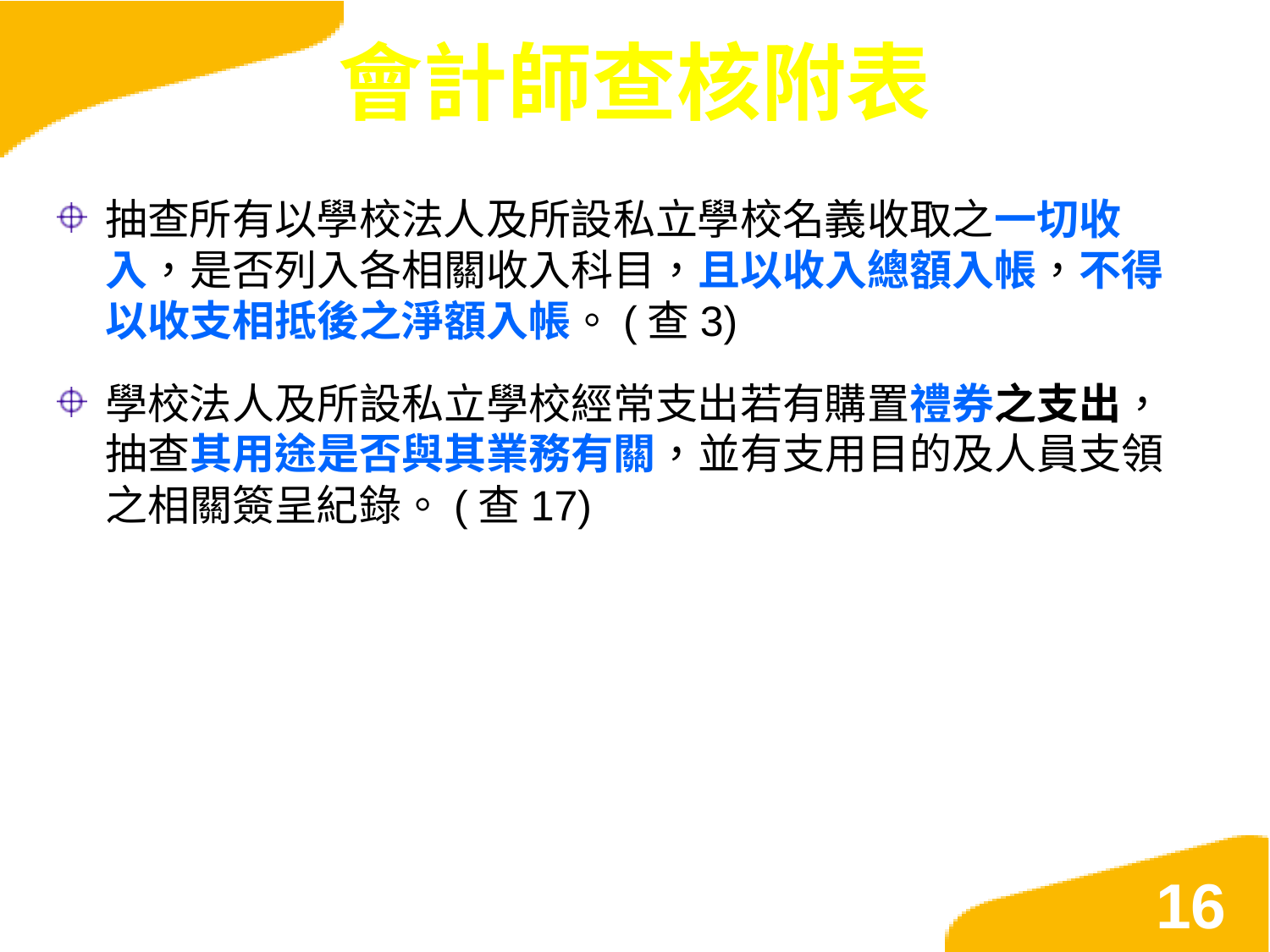

# 會計師查核附表
抽查所有以學校法人及所設私立學校名義收取之一切收入，是否列入各相關收入科目，且以收入總額入帳，不得以收支相抵後之淨額入帳。(查3)
學校法人及所設私立學校經常支出若有購置禮券之支出，抽查其用途是否與其業務有關，並有支用目的及人員支領之相關簽呈紀錄。(查17)
16